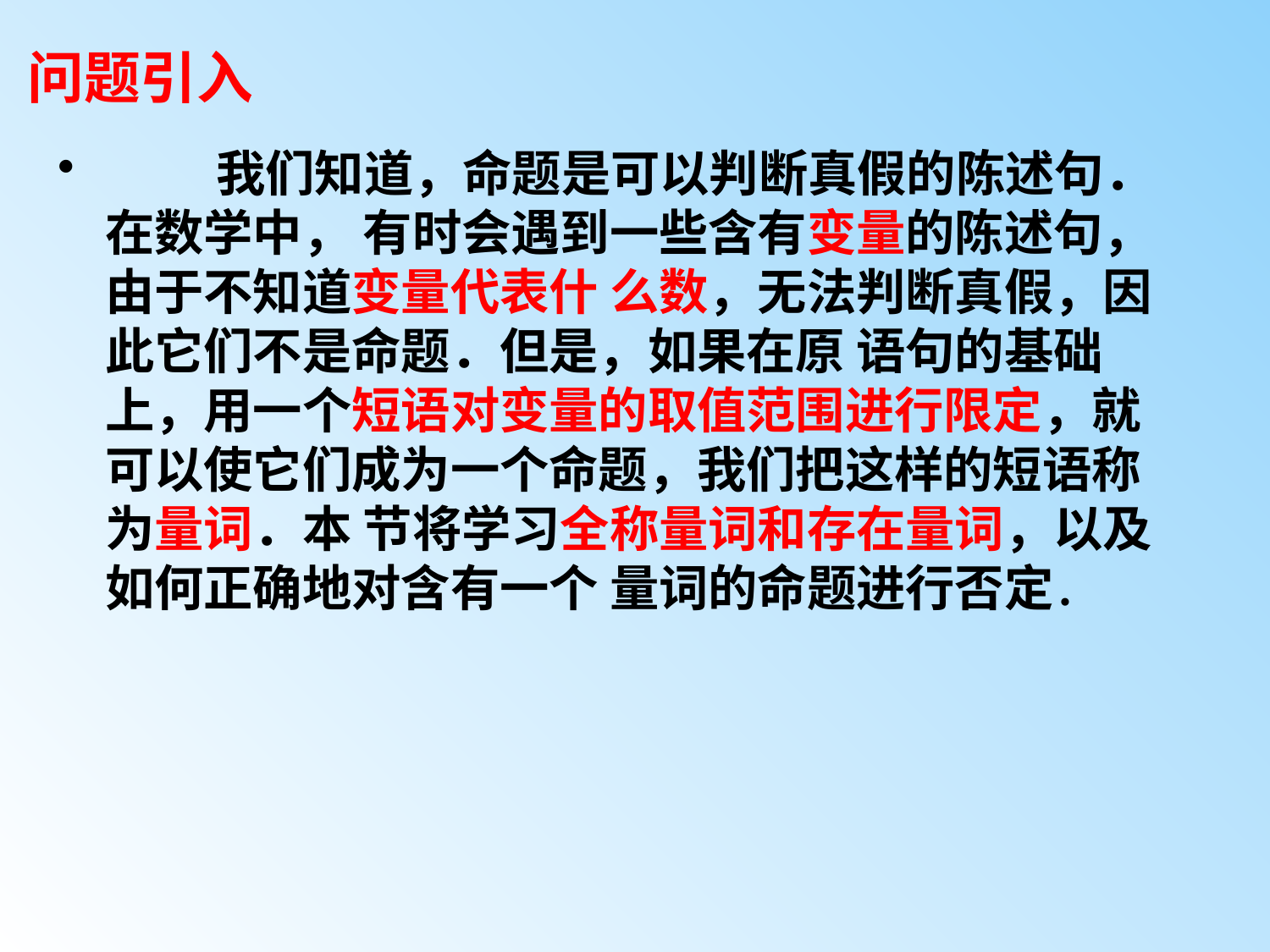

问题引入
         我们知道，命题是可以判断真假的陈述句．在数学中， 有时会遇到一些含有变量的陈述句，由于不知道变量代表什 么数，无法判断真假，因此它们不是命题．但是，如果在原 语句的基础上，用一个短语对变量的取值范围进行限定，就 可以使它们成为一个命题，我们把这样的短语称为量词．本 节将学习全称量词和存在量词，以及如何正确地对含有一个 量词的命题进行否定．